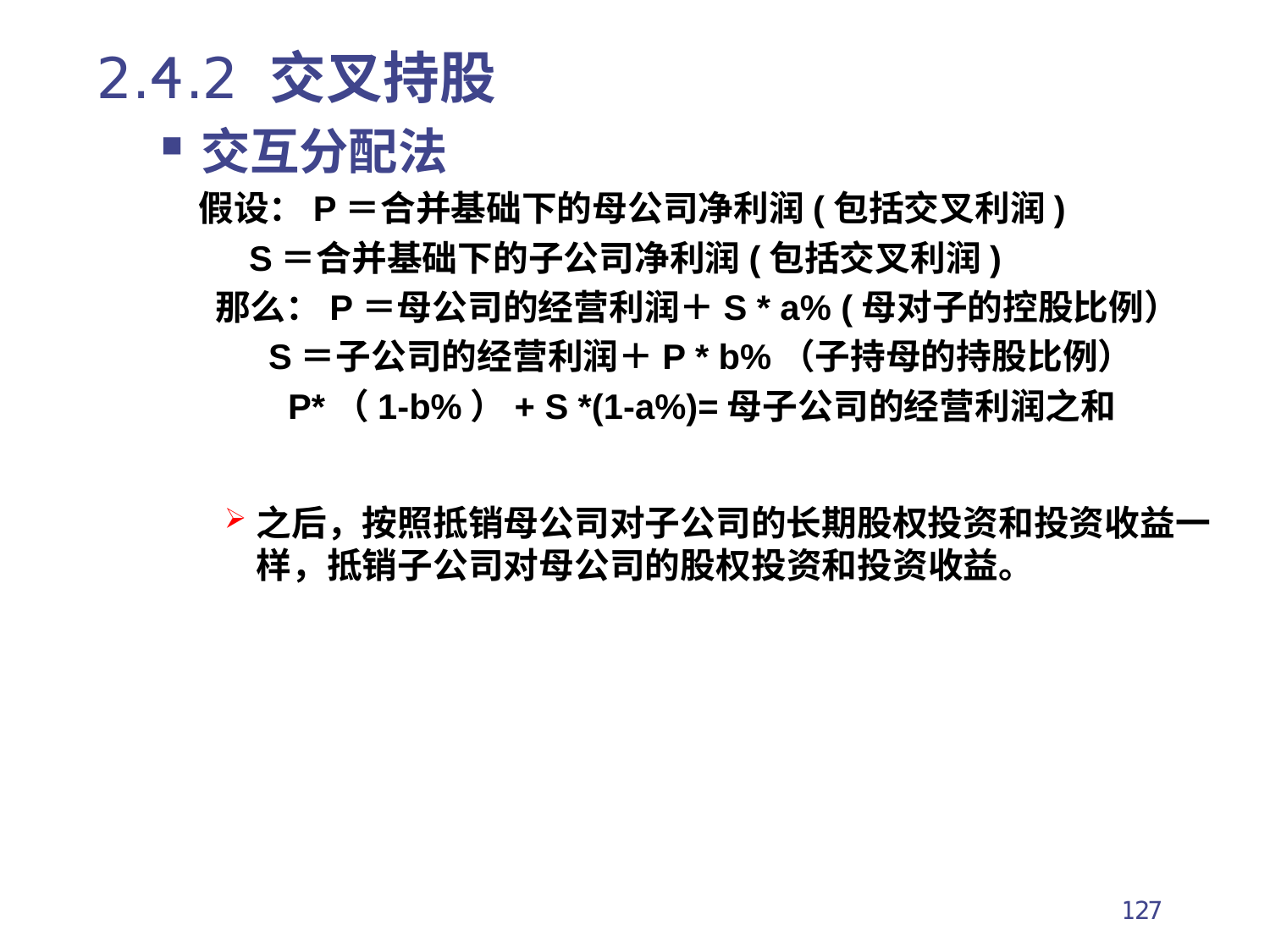

2.4.2 交叉持股
交互分配法
假设：P＝合并基础下的母公司净利润(包括交叉利润)
      S＝合并基础下的子公司净利润(包括交叉利润)
  那么：P＝母公司的经营利润＋S * a% (母对子的控股比例）
        S＝子公司的经营利润＋P * b%（子持母的持股比例）
P*（1-b%）+ S *(1-a%)=母子公司的经营利润之和

之后，按照抵销母公司对子公司的长期股权投资和投资收益一样，抵销子公司对母公司的股权投资和投资收益。
127